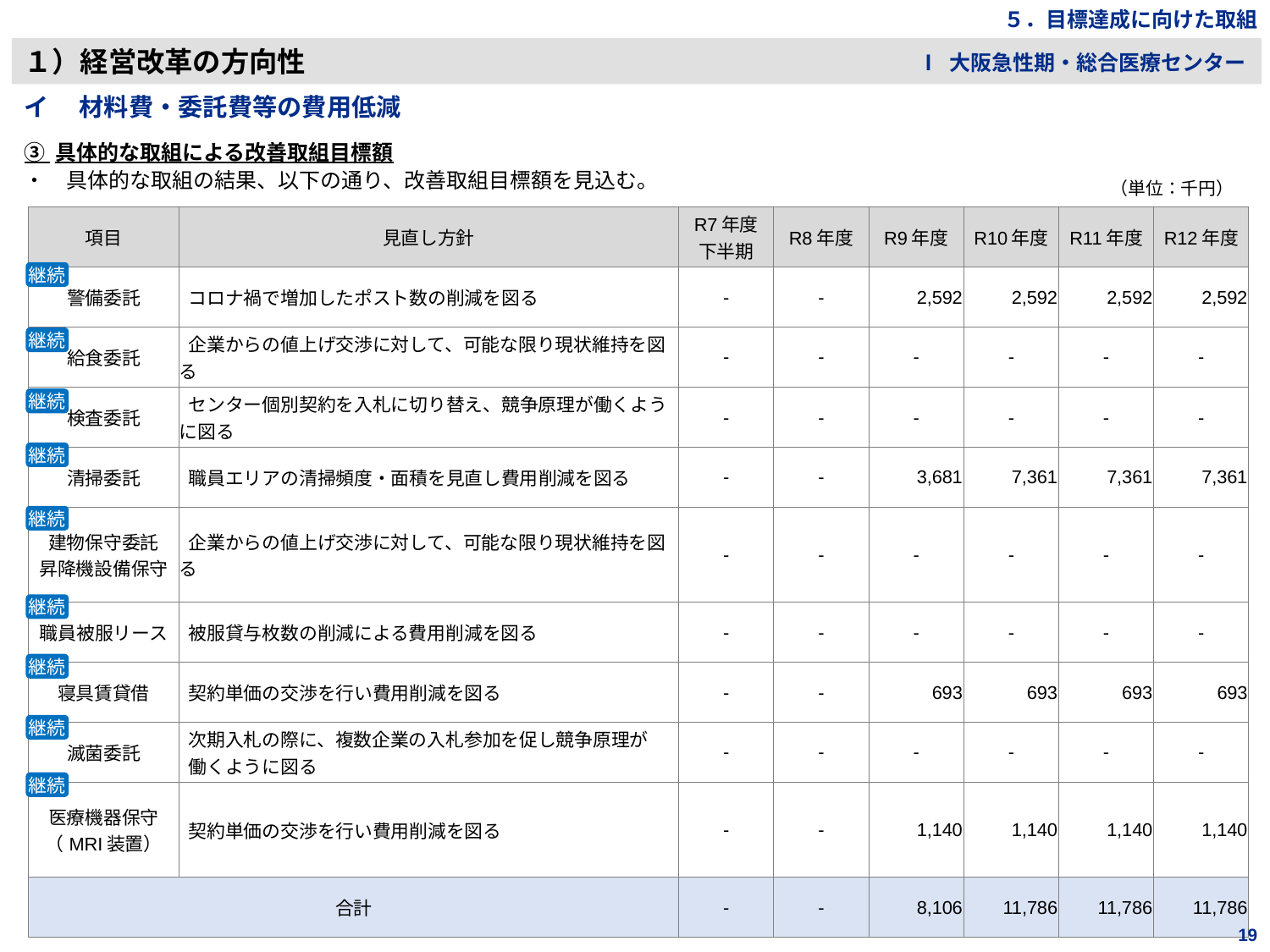

５．目標達成に向けた取組
１）経営改革の方向性
Ⅰ 大阪急性期・総合医療センター
イ　 材料費・委託費等の費用低減

③ 具体的な取組による改善取組目標額
・　具体的な取組の結果、以下の通り、改善取組目標額を見込む。
（単位：千円）
| 項目 | 見直し方針 | R7年度 下半期 | R8年度 | R9年度 | R10年度 | R11年度 | R12年度 |
| --- | --- | --- | --- | --- | --- | --- | --- |
| 警備委託 | コロナ禍で増加したポスト数の削減を図る | - | - | 2,592 | 2,592 | 2,592 | 2,592 |
| 給食委託 | 企業からの値上げ交渉に対して、可能な限り現状維持を図る | - | - | - | - | - | - |
| 検査委託 | センター個別契約を入札に切り替え、競争原理が働くように図る | - | - | - | - | - | - |
| 清掃委託 | 職員エリアの清掃頻度・面積を見直し費用削減を図る | - | - | 3,681 | 7,361 | 7,361 | 7,361 |
| 建物保守委託 昇降機設備保守 | 企業からの値上げ交渉に対して、可能な限り現状維持を図る | - | - | - | - | - | - |
| 職員被服リース | 被服貸与枚数の削減による費用削減を図る | - | - | - | - | - | - |
| 寝具賃貸借 | 契約単価の交渉を行い費用削減を図る | - | - | 693 | 693 | 693 | 693 |
| 滅菌委託 | 次期入札の際に、複数企業の入札参加を促し競争原理が 働くように図る | - | - | - | - | - | - |
| 医療機器保守 （MRI装置） | 契約単価の交渉を行い費用削減を図る | - | - | 1,140 | 1,140 | 1,140 | 1,140 |
| 合計 |  | - | - | 8,106 | 11,786 | 11,786 | 11,786 |
継続
継続
継続
継続
継続
継続
継続
継続
継続
19